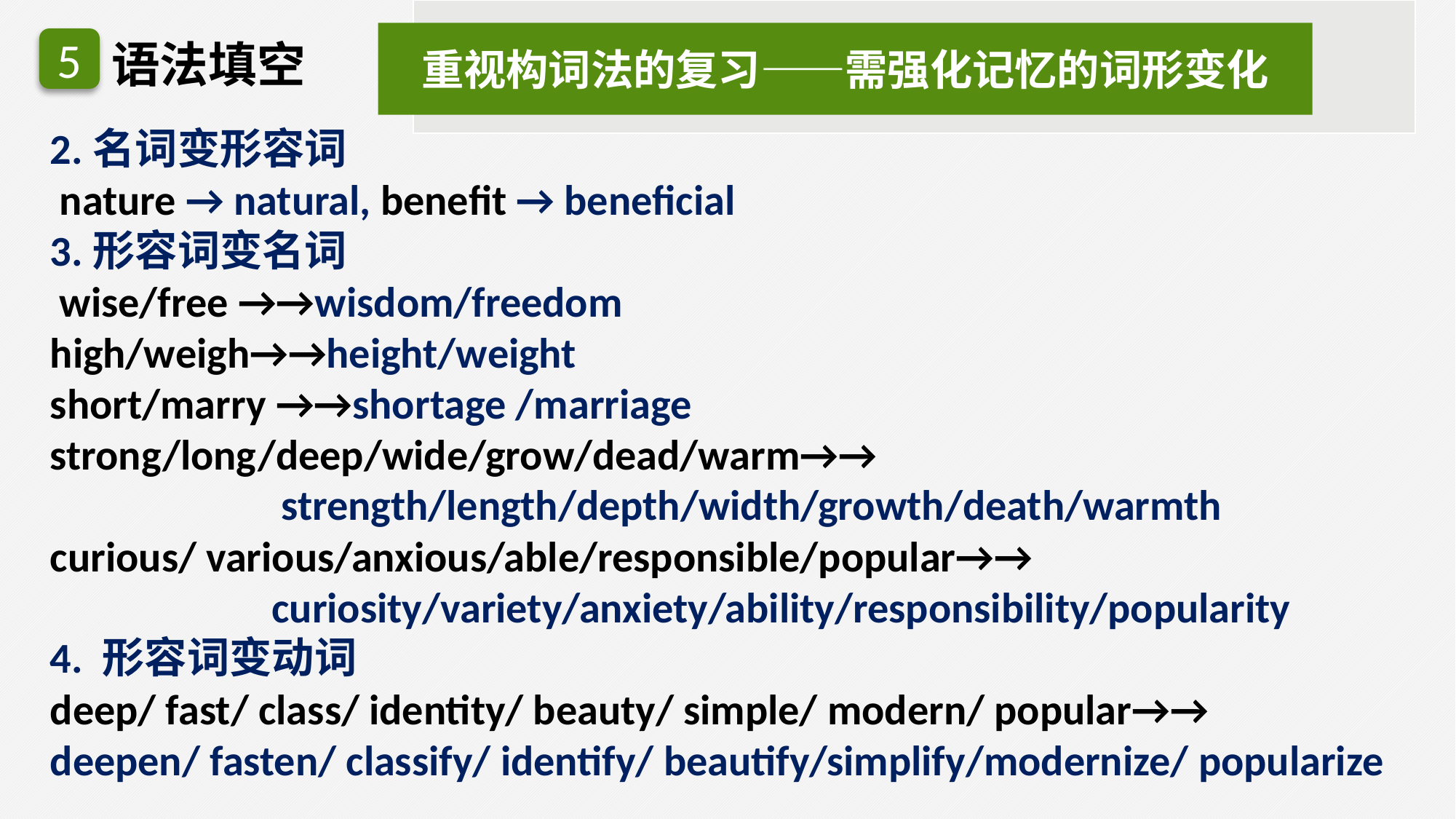

重视构词法的复习——需强化记忆的词形变化
5
语法填空
2.名词变形容词
 nature → natural, benefit → beneficial
3.形容词变名词
 wise/free →→wisdom/freedom
high/weigh→→height/weight
short/marry →→shortage /marriage
strong/long/deep/wide/grow/dead/warm→→
                        strength/length/depth/width/growth/death/warmth
curious/ various/anxious/able/responsible/popular→→
                       curiosity/variety/anxiety/ability/responsibility/popularity
4. 形容词变动词
deep/ fast/ class/ identity/ beauty/ simple/ modern/ popular→→
deepen/ fasten/ classify/ identify/ beautify/simplify/modernize/ popularize